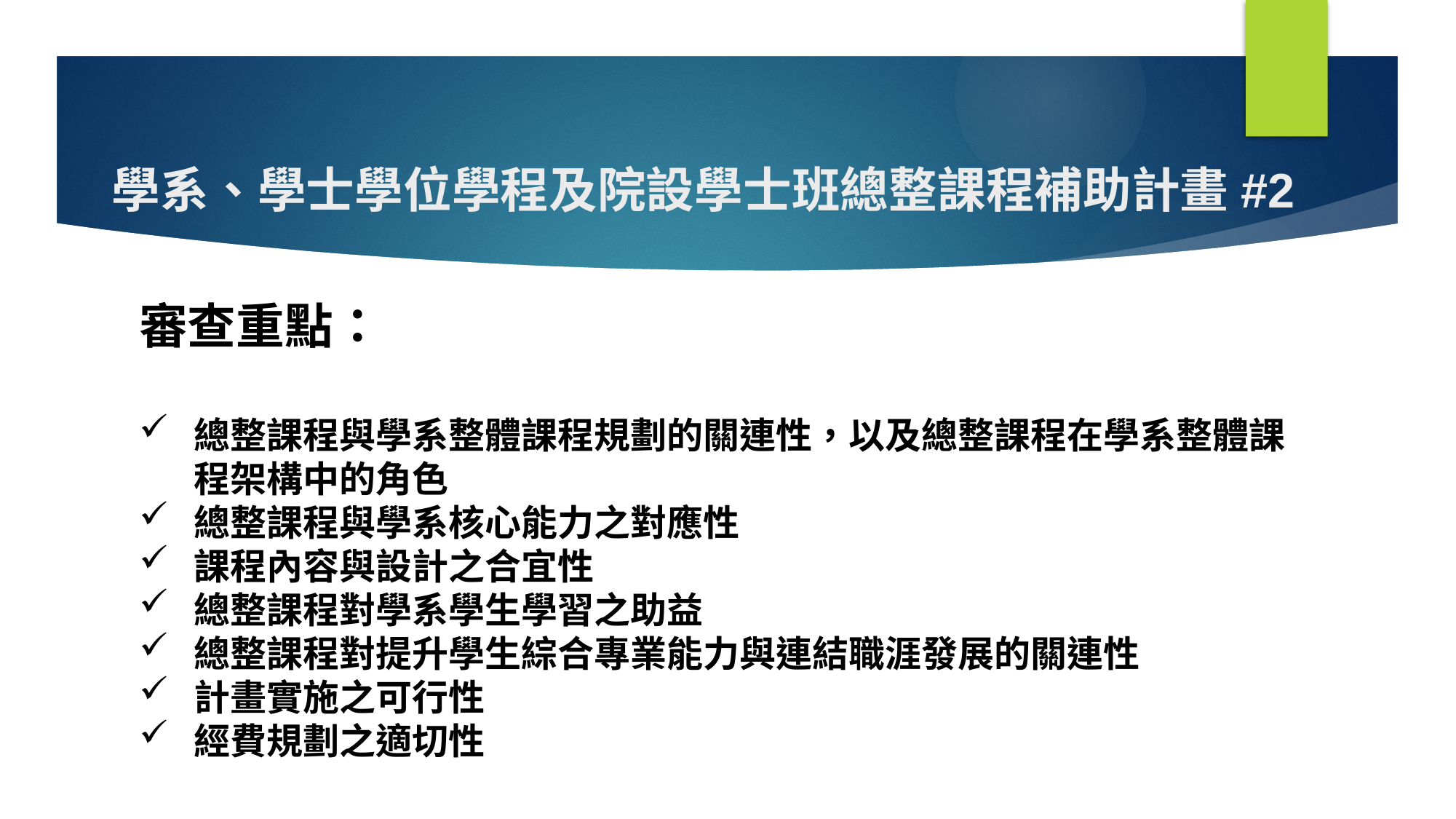

# 學系、學士學位學程及院設學士班總整課程補助計畫#2
審查重點：

總整課程與學系整體課程規劃的關連性，以及總整課程在學系整體課程架構中的角色
總整課程與學系核心能力之對應性
課程內容與設計之合宜性
總整課程對學系學生學習之助益
總整課程對提升學生綜合專業能力與連結職涯發展的關連性
計畫實施之可行性
經費規劃之適切性